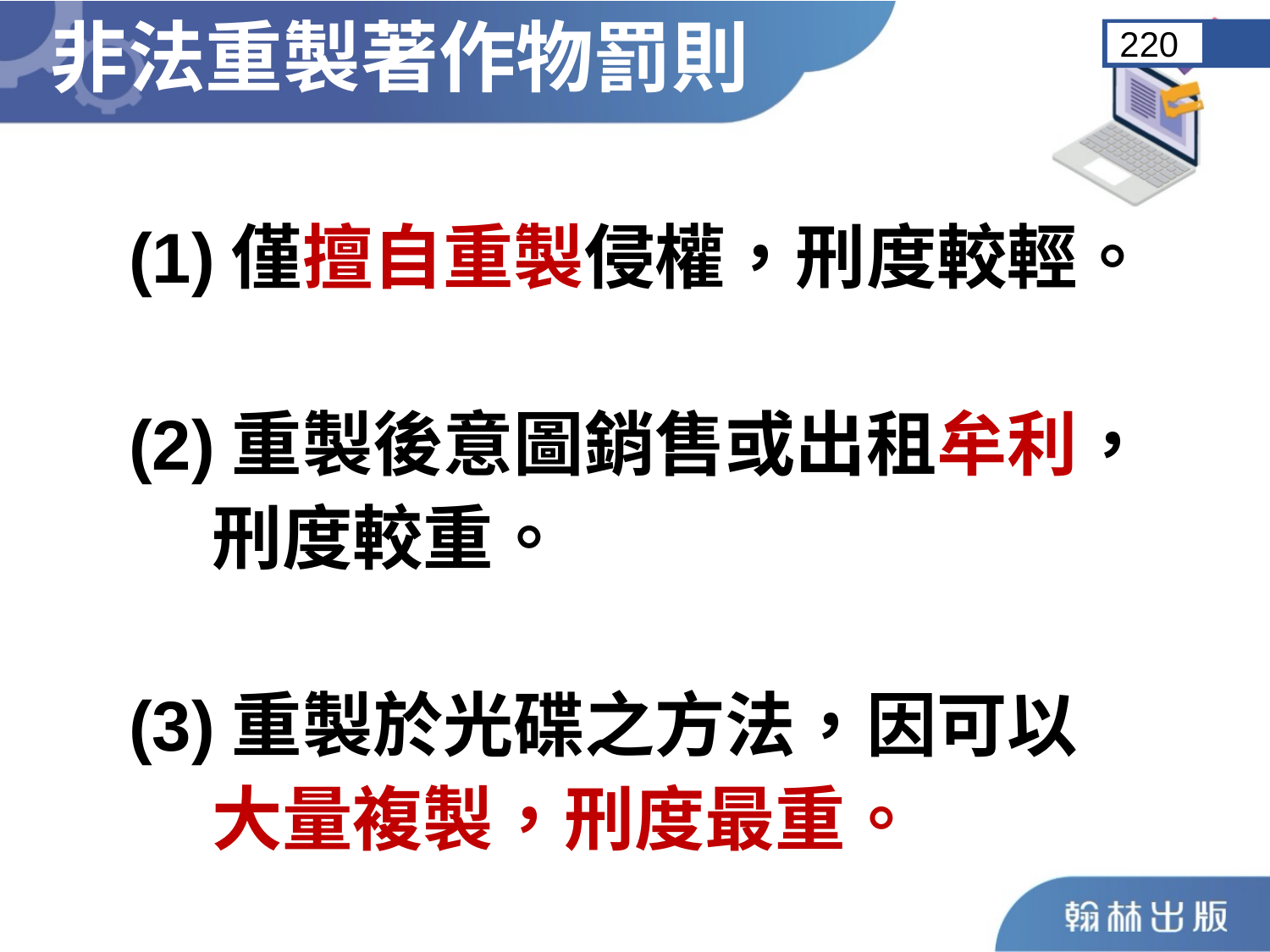

非法重製著作物罰則
220
    (1)僅擅自重製侵權，刑度較輕。

    (2)重製後意圖銷售或出租牟利，
         刑度較重。

    (3)重製於光碟之方法，因可以
         大量複製，刑度最重。